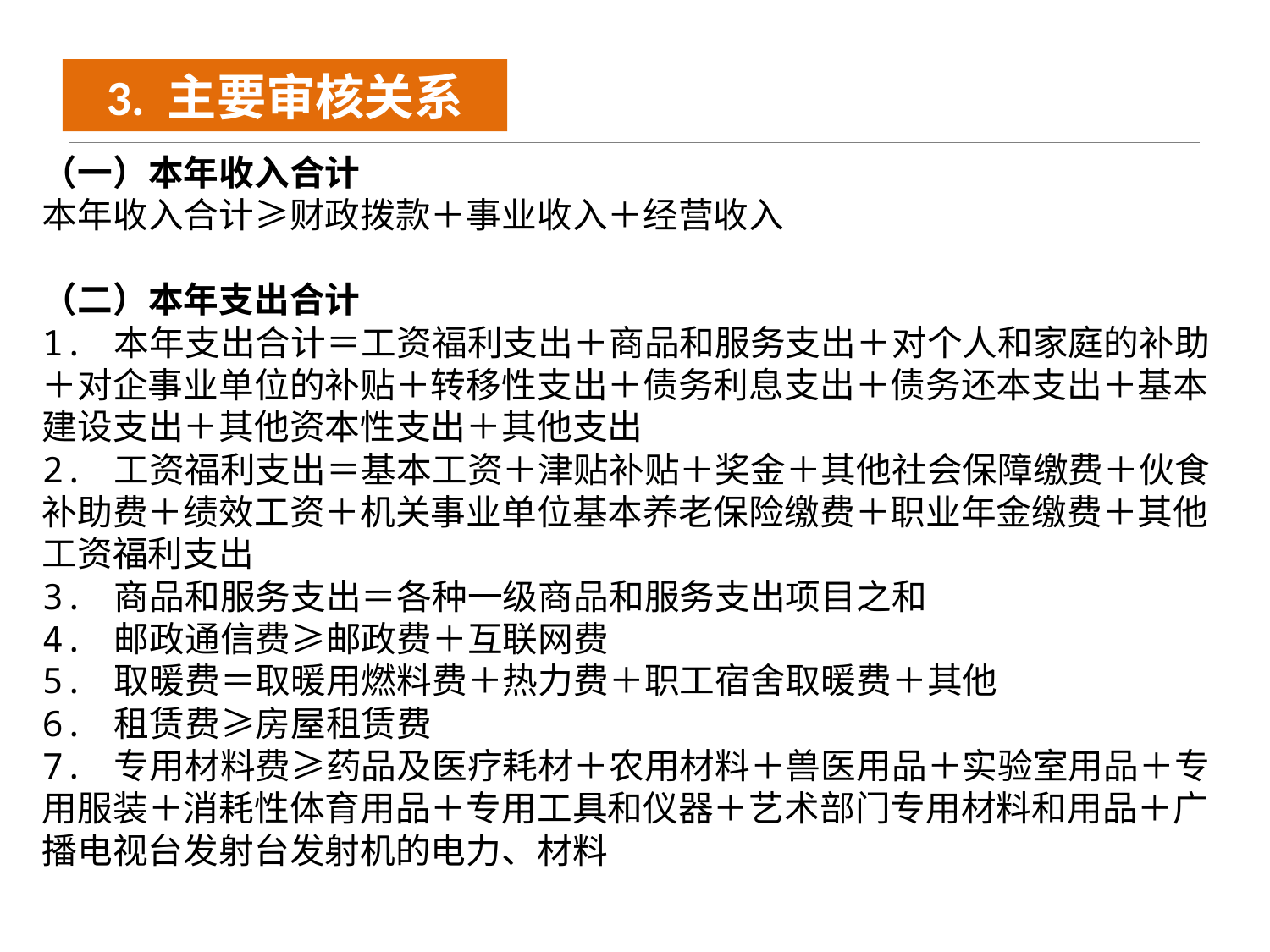

3. 主要审核关系
（一）本年收入合计
本年收入合计≥财政拨款＋事业收入＋经营收入

（二）本年支出合计
1. 本年支出合计＝工资福利支出＋商品和服务支出＋对个人和家庭的补助＋对企事业单位的补贴＋转移性支出＋债务利息支出＋债务还本支出＋基本建设支出＋其他资本性支出＋其他支出
2. 工资福利支出＝基本工资＋津贴补贴＋奖金＋其他社会保障缴费＋伙食补助费＋绩效工资＋机关事业单位基本养老保险缴费＋职业年金缴费＋其他工资福利支出
3. 商品和服务支出＝各种一级商品和服务支出项目之和
4. 邮政通信费≥邮政费＋互联网费
5. 取暖费＝取暖用燃料费＋热力费＋职工宿舍取暖费＋其他
6. 租赁费≥房屋租赁费
7. 专用材料费≥药品及医疗耗材＋农用材料＋兽医用品＋实验室用品＋专用服装＋消耗性体育用品＋专用工具和仪器＋艺术部门专用材料和用品＋广播电视台发射台发射机的电力、材料